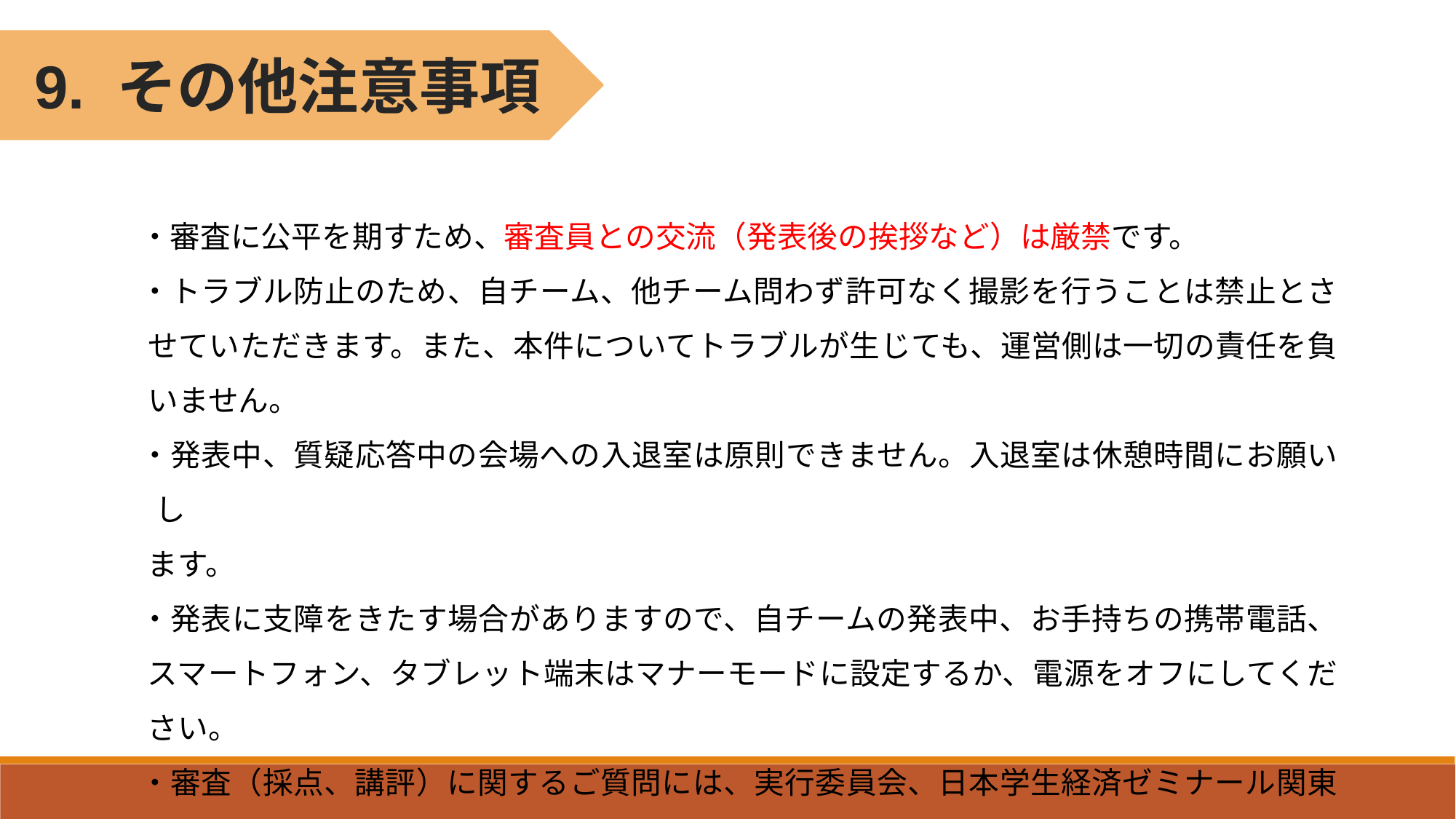

9. その他注意事項
・審査に公平を期すため、審査員との交流（発表後の挨拶など）は厳禁です。
・トラブル防止のため、自チーム、他チーム問わず許可なく撮影を行うことは禁止とさせていただきます。また、本件についてトラブルが生じても、運営側は一切の責任を負いません。
・発表中、質疑応答中の会場への入退室は原則できません。入退室は休憩時間にお願いし
ます。
・発表に支障をきたす場合がありますので、自チームの発表中、お手持ちの携帯電話、スマートフォン、タブレット端末はマナーモードに設定するか、電源をオフにしてください。
・審査（採点、講評）に関するご質問には、実行委員会、日本学生経済ゼミナール関東部会では一切お答えできません。予めご了承ください。